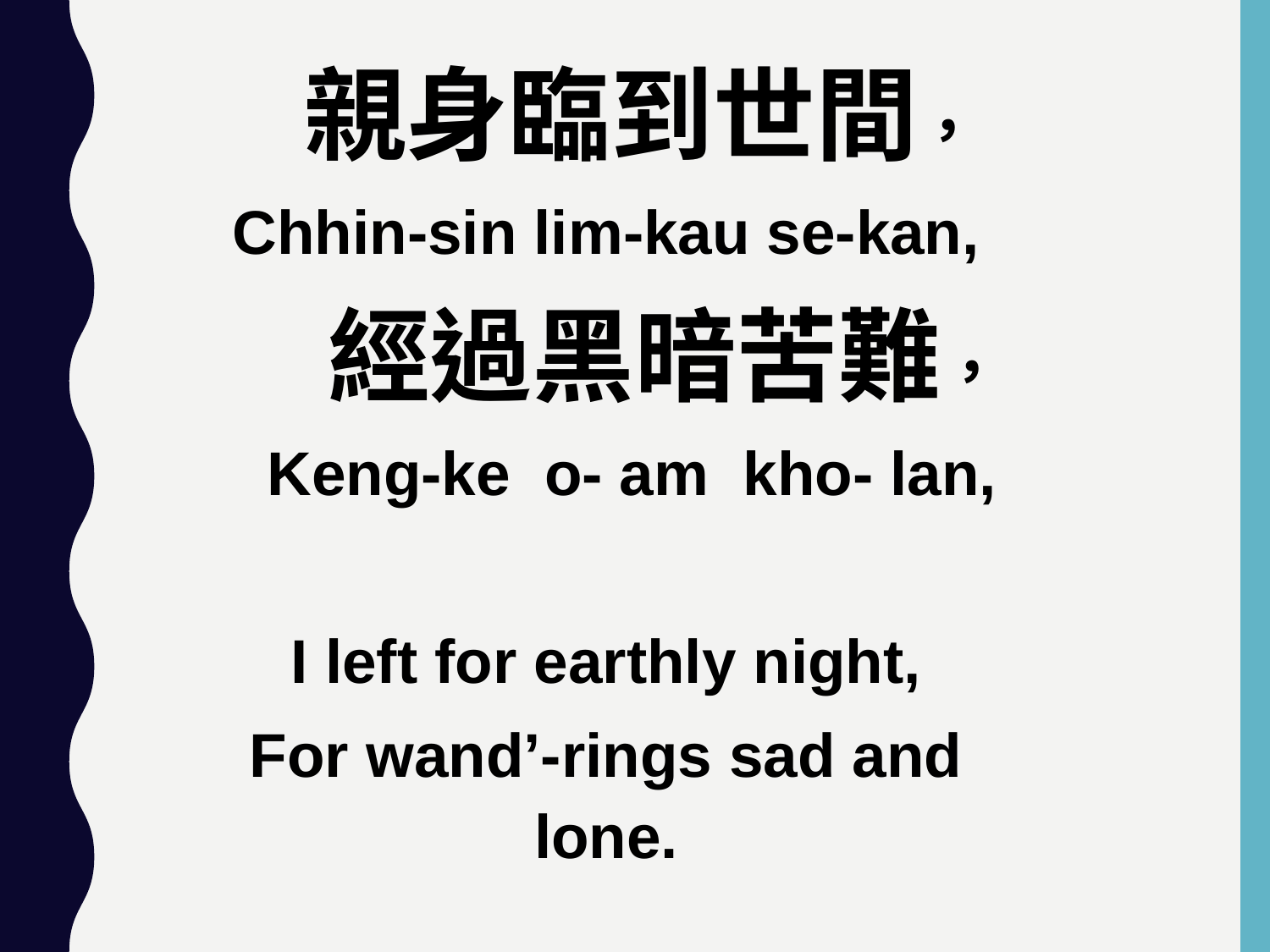

親身臨到世間，
Chhin-sin lim-kau se-kan,
    經過黑暗苦難，
   Keng-ke  o- am  kho- lan,

I left for earthly night,
For wand’-rings sad and lone.